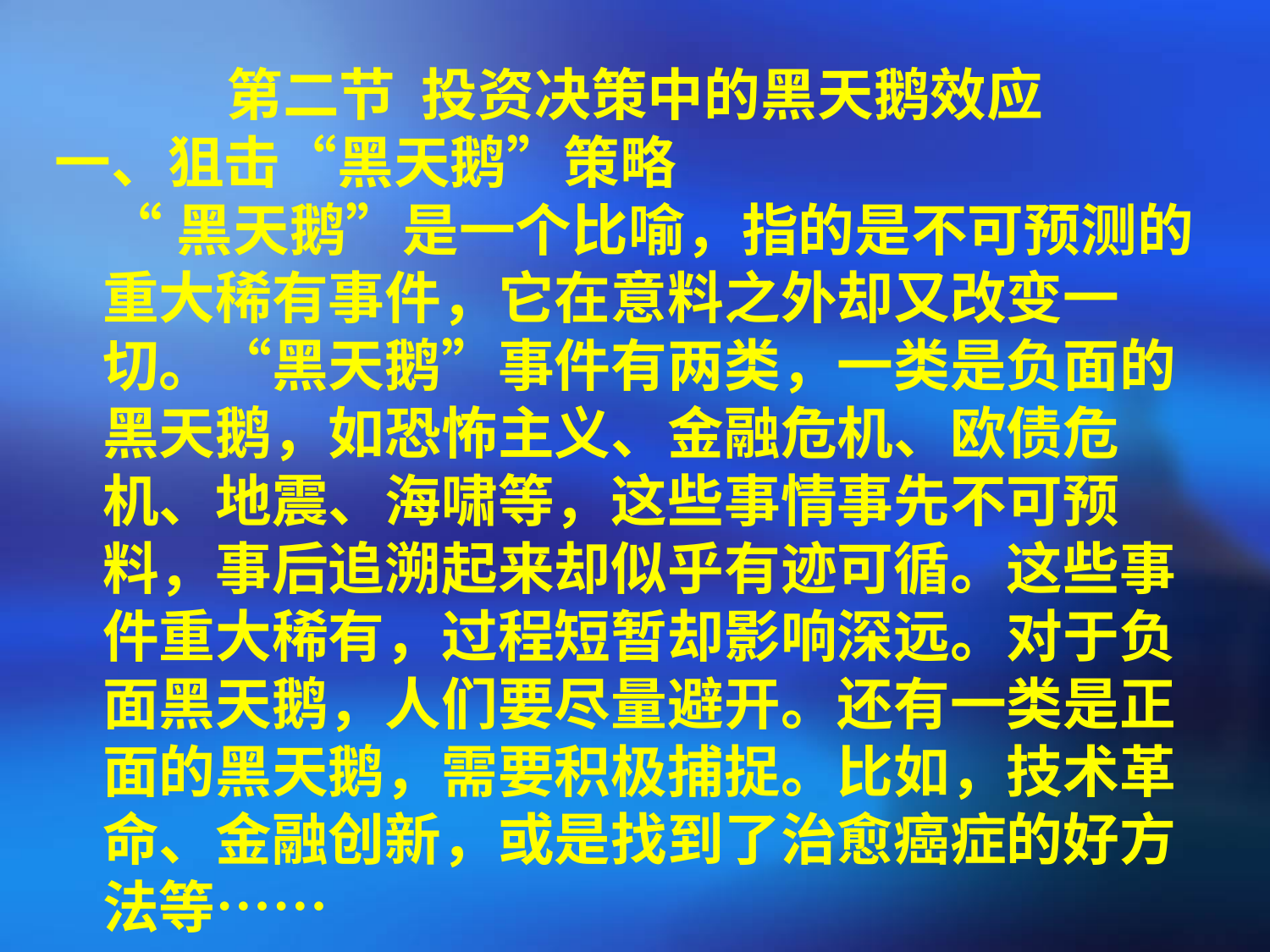

第二节  投资决策中的黑天鹅效应
一、狙击“黑天鹅”策略
    “黑天鹅”是一个比喻，指的是不可预测的重大稀有事件，它在意料之外却又改变一切。“黑天鹅”事件有两类，一类是负面的黑天鹅，如恐怖主义、金融危机、欧债危机、地震、海啸等，这些事情事先不可预料，事后追溯起来却似乎有迹可循。这些事件重大稀有，过程短暂却影响深远。对于负面黑天鹅，人们要尽量避开。还有一类是正面的黑天鹅，需要积极捕捉。比如，技术革命、金融创新，或是找到了治愈癌症的好方法等……